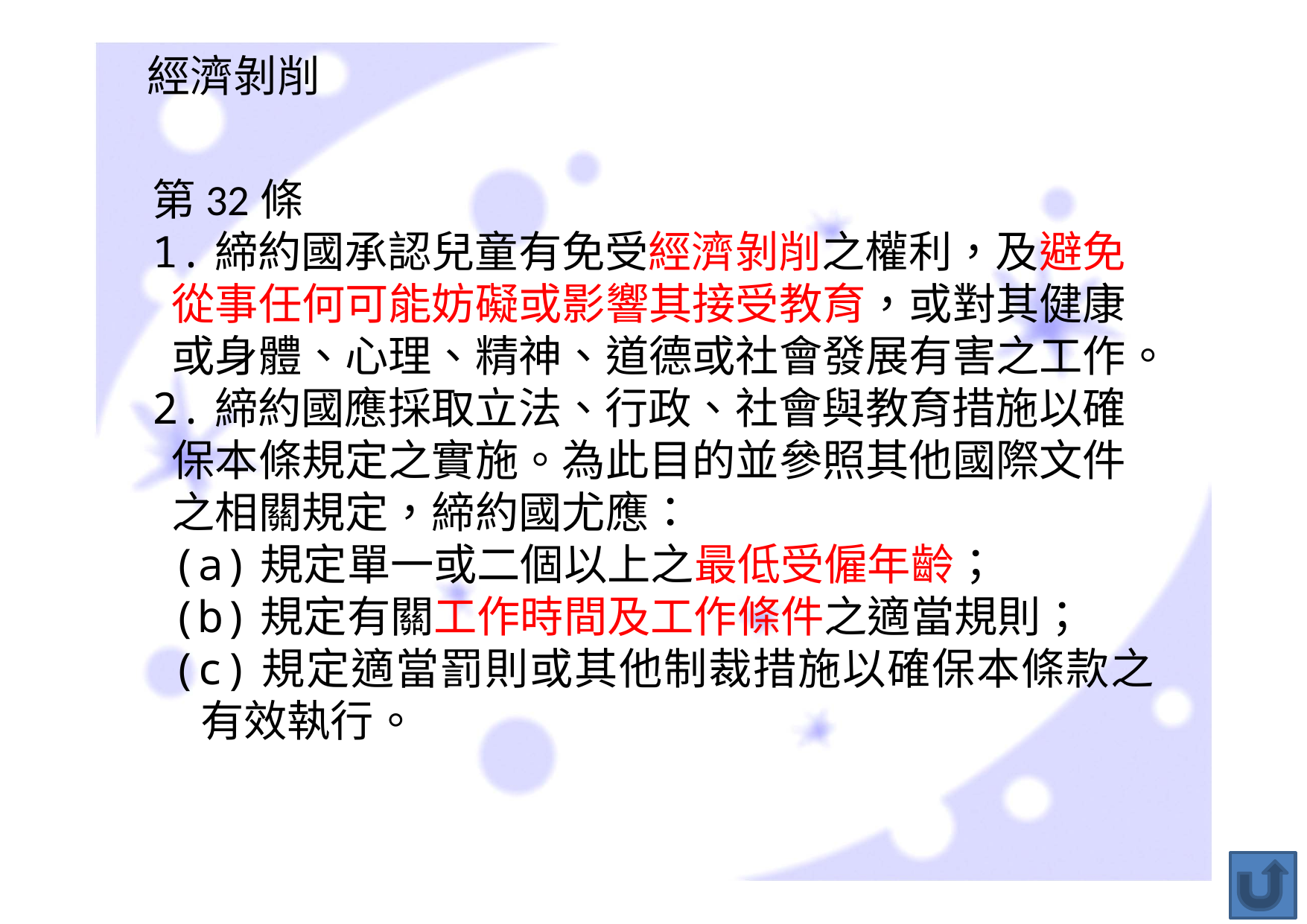

經濟剝削
第32條
1.締約國承認兒童有免受經濟剝削之權利，及避免從事任何可能妨礙或影響其接受教育，或對其健康或身體、心理、精神、道德或社會發展有害之工作。
2.締約國應採取立法、行政、社會與教育措施以確保本條規定之實施。為此目的並參照其他國際文件之相關規定，締約國尤應：
(a)規定單一或二個以上之最低受僱年齡；
(b)規定有關工作時間及工作條件之適當規則；
(c)規定適當罰則或其他制裁措施以確保本條款之有效執行。